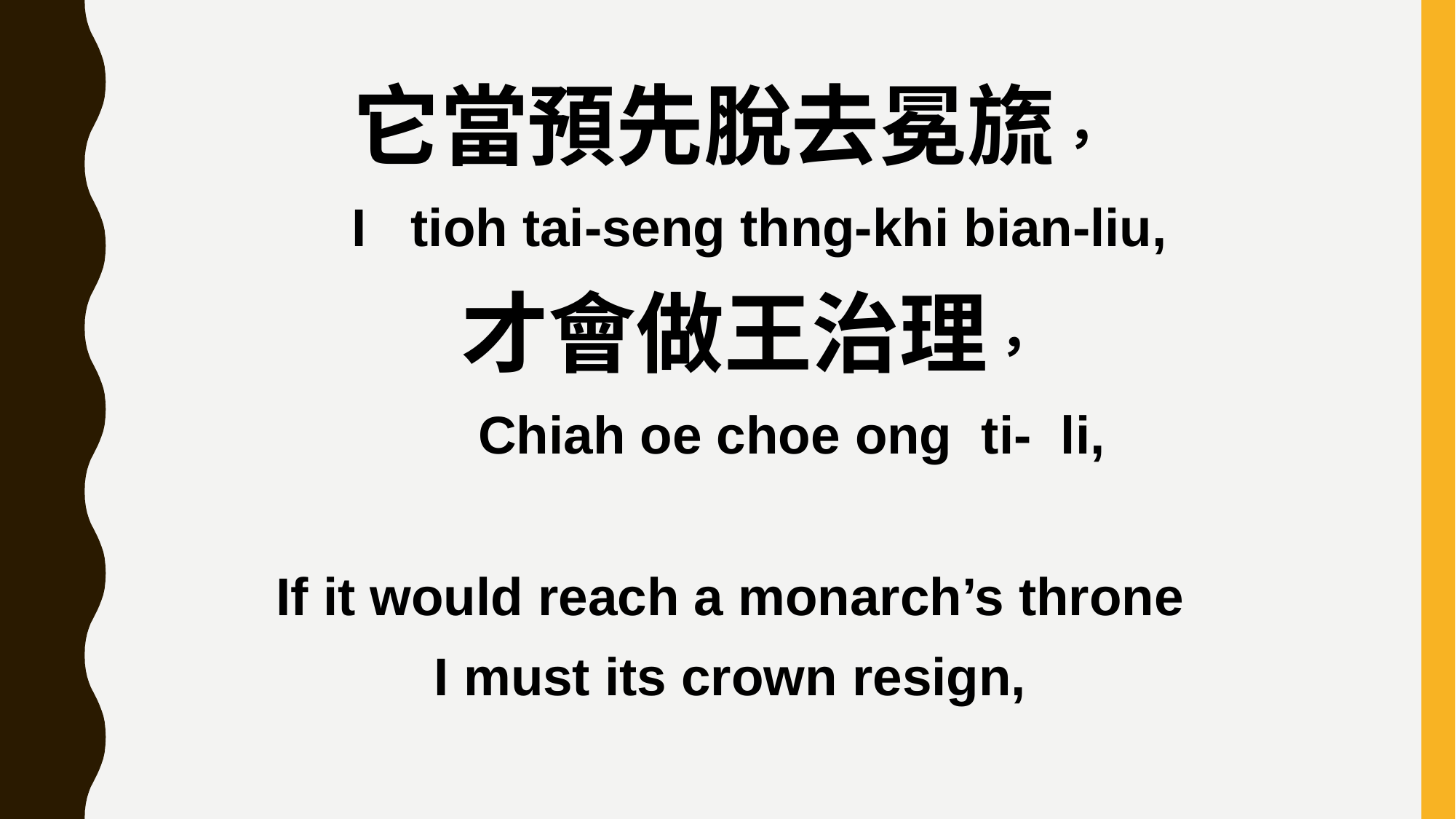

它當預先脫去冕旒，
    I   tioh tai-seng thng-khi bian-liu,
 才會做王治理，
                   Chiah oe choe ong  ti-  li,

If it would reach a monarch’s throne
I must its crown resign,